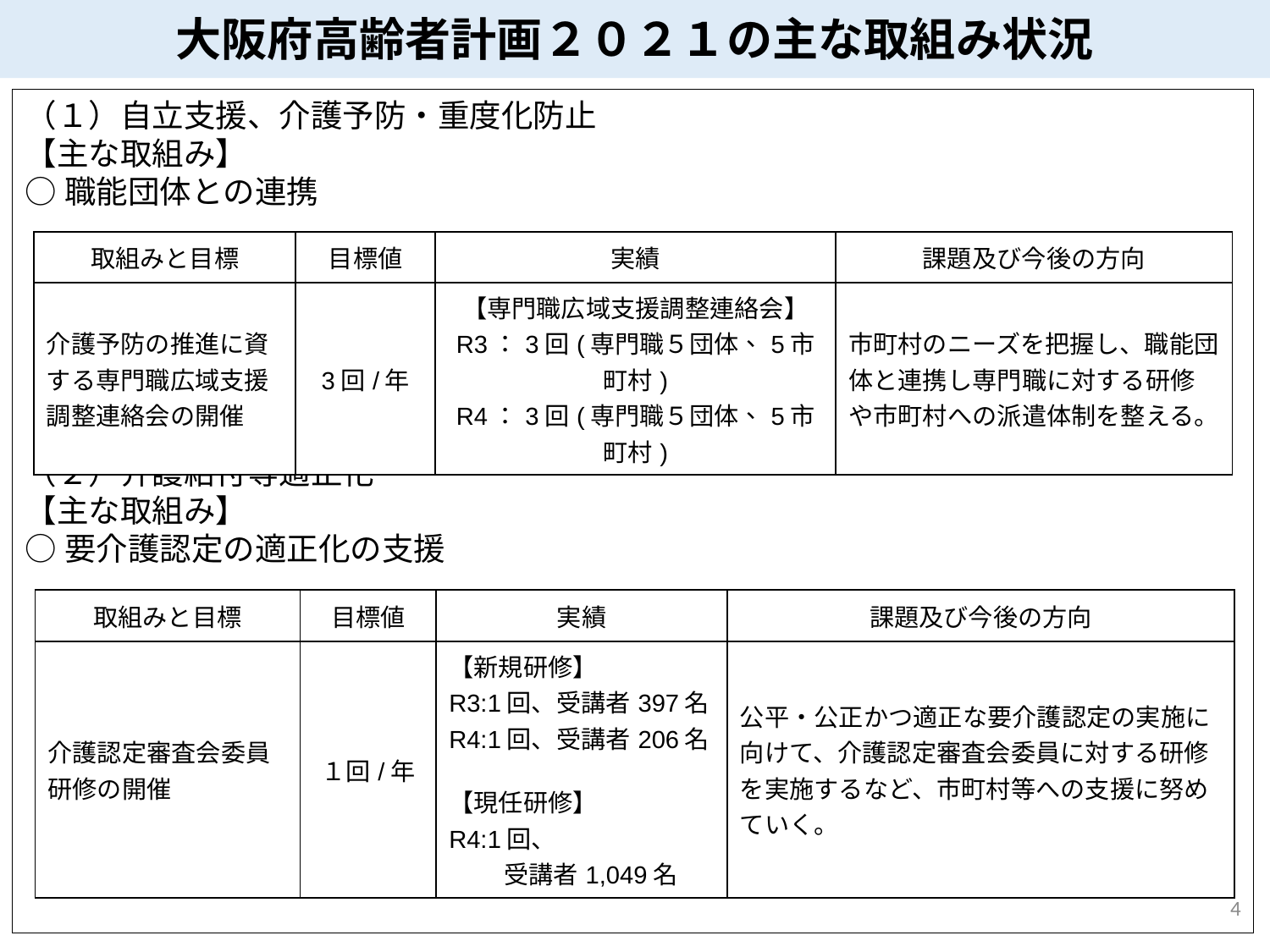

大阪府高齢者計画２０２１の主な取組み状況
（１）自立支援、介護予防・重度化防止
【主な取組み】
○職能団体との連携

（２）介護給付等適正化
【主な取組み】
○要介護認定の適正化の支援

| 取組みと目標 | 目標値 | 実績 | 課題及び今後の方向 |
| --- | --- | --- | --- |
| 介護予防の推進に資する専門職広域支援調整連絡会の開催 | 3回/年 | 【専門職広域支援調整連絡会】 R3：3回(専門職５団体、5市町村) R4：3回(専門職５団体、5市町村) | 市町村のニーズを把握し、職能団体と連携し専門職に対する研修や市町村への派遣体制を整える。 |
| 取組みと目標 | 目標値 | 実績 | 課題及び今後の方向 |
| --- | --- | --- | --- |
| 介護認定審査会委員研修の開催 | １回/年 | 【新規研修】　 R3:1回、受講者397名 R4:1回、受講者206名 【現任研修】　 R4:1回、 　　 受講者1,049名 | 公平・公正かつ適正な要介護認定の実施に向けて、介護認定審査会委員に対する研修を実施するなど、市町村等への支援に努めていく。 |
4